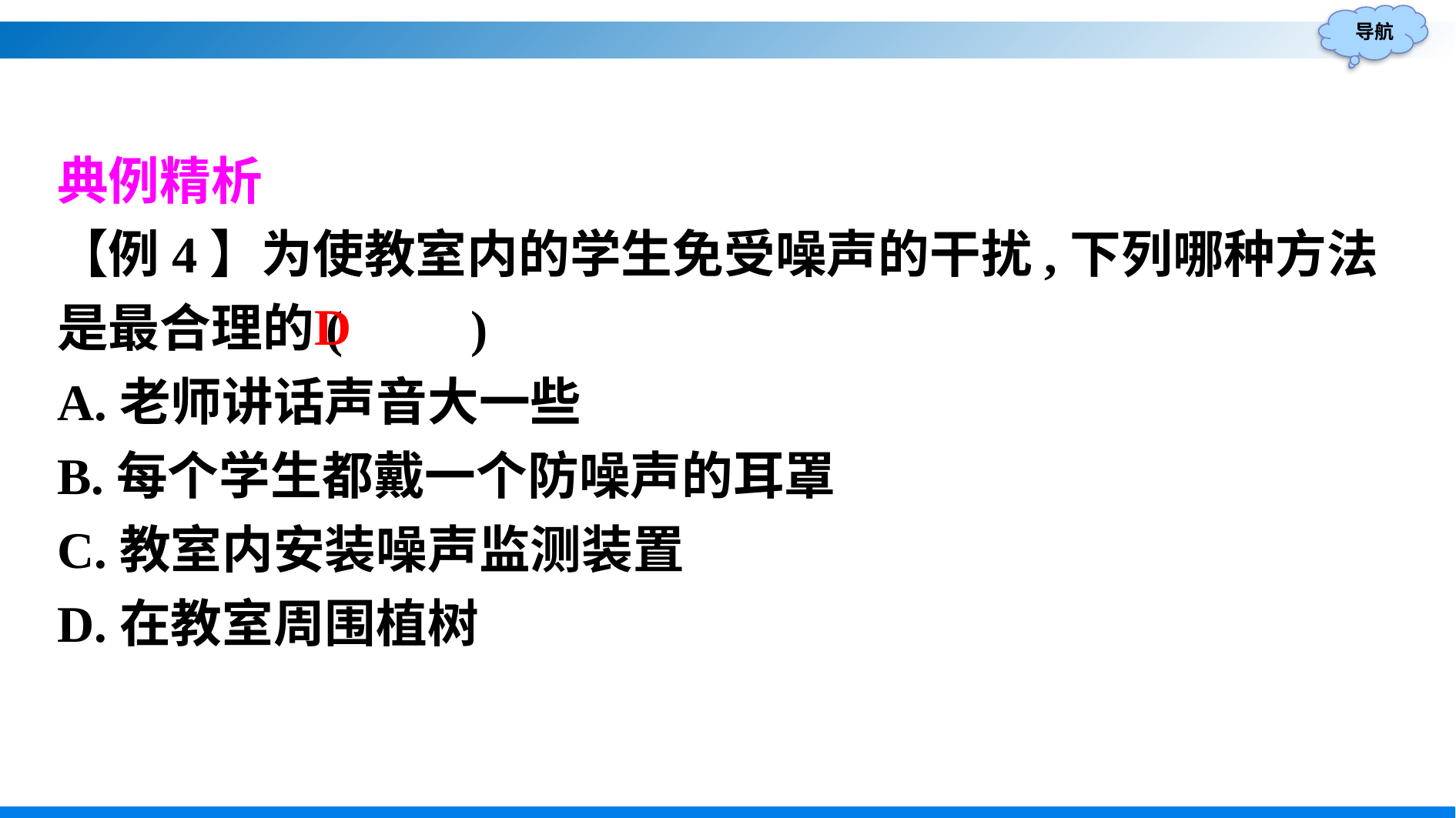

典例精析
【例4】为使教室内的学生免受噪声的干扰,下列哪种方法是最合理的(　　)
A.老师讲话声音大一些
B.每个学生都戴一个防噪声的耳罩
C.教室内安装噪声监测装置
D.在教室周围植树
D